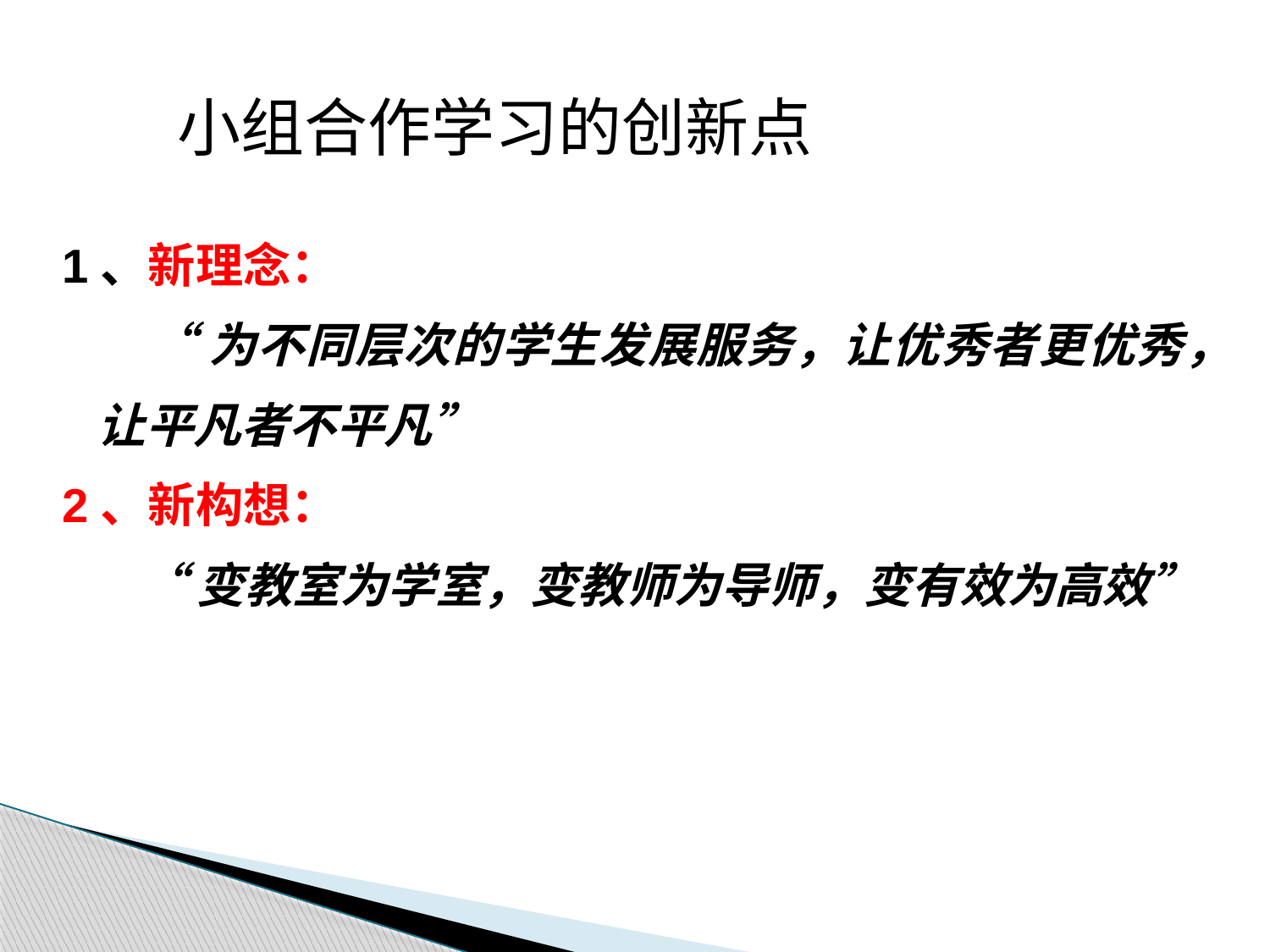

# 小组合作学习的创新点
1、新理念：
       “为不同层次的学生发展服务，让优秀者更优秀，让平凡者不平凡”
2、新构想：
       “变教室为学室，变教师为导师，变有效为高效”